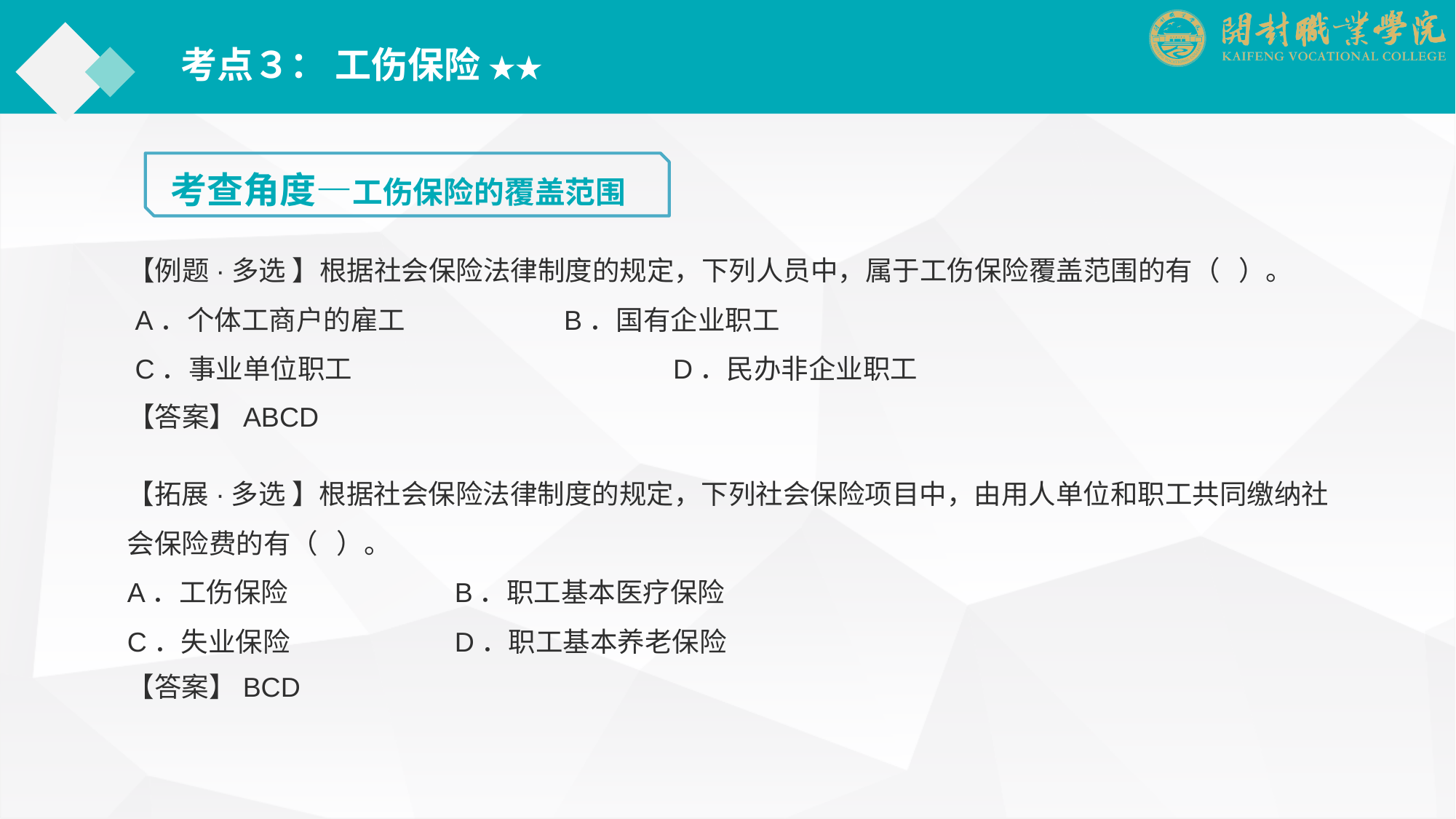

考点３： 工伤保险 ★★

考查角度—工伤保险的覆盖范围
【例题·多选 】根据社会保险法律制度的规定，下列人员中，属于工伤保险覆盖范围的有（   ）。
 A．个体工商户的雇工		B．国有企业职工
 C．事业单位职工			D．民办非企业职工
【答案】ABCD
【拓展·多选 】根据社会保险法律制度的规定，下列社会保险项目中，由用人单位和职工共同缴纳社会保险费的有（   ）。
A．工伤保险		B．职工基本医疗保险　　　
C．失业保险		D．职工基本养老保险
【答案】BCD